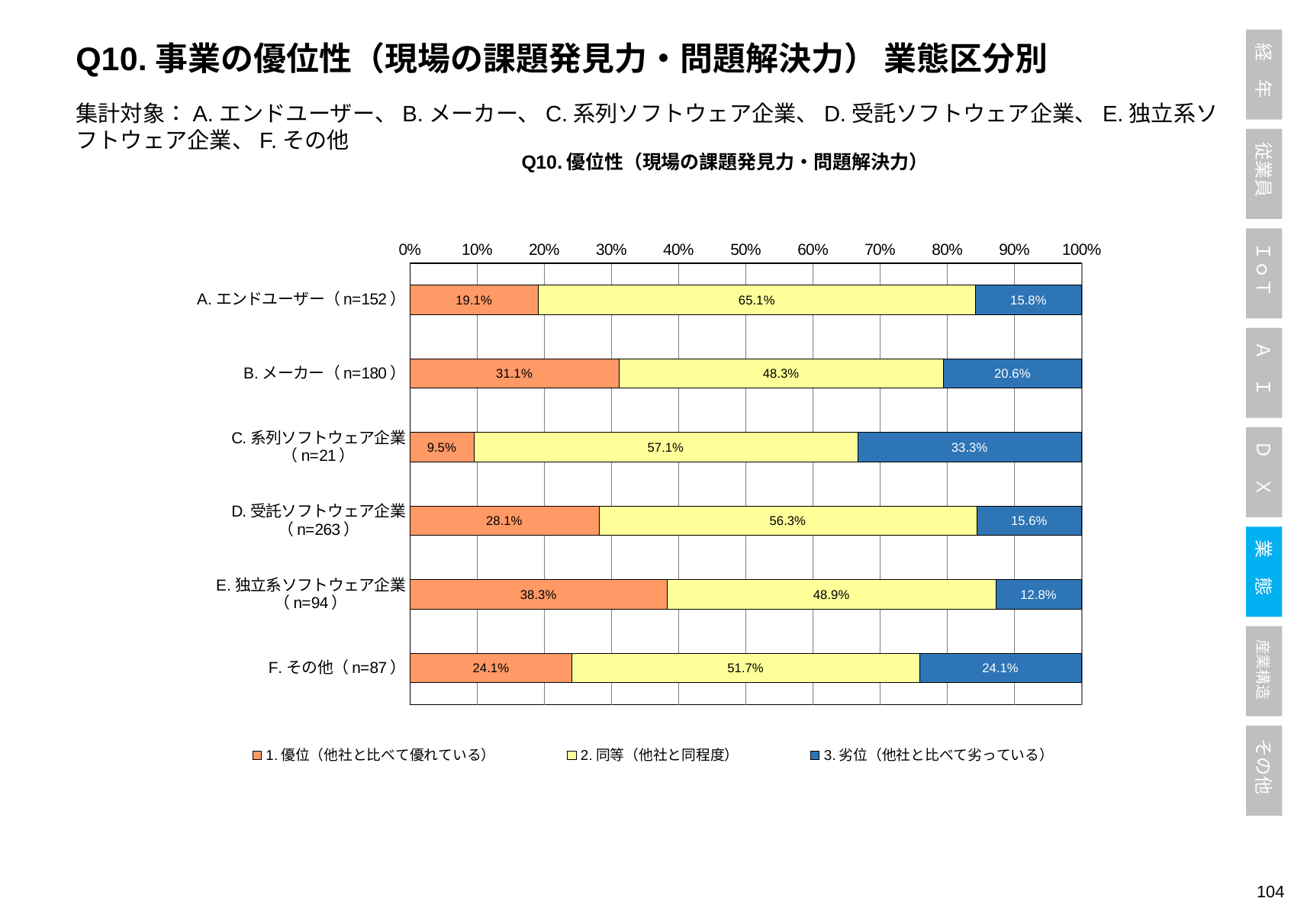

Q10.事業の優位性（現場の課題発見力・問題解決力） 業態区分別
集計対象：A.エンドユーザー、B.メーカー、C.系列ソフトウェア企業、D.受託ソフトウェア企業、E.独立系ソフトウェア企業、F.その他

### Chart: Q10.優位性（現場の課題発見力・問題解決力）

| Category | 1.優位（他社と比べて優れている） | 2.同等（他社と同程度） | 3.劣位（他社と比べて劣っている） |
|---|---|---|---|
| A.エンドユーザー（n=152） | 0.19078947368421054 | 0.6513157894736842 | 0.15789473684210525 |
| B.メーカー（n=180） | 0.3111111111111111 | 0.48333333333333334 | 0.20555555555555555 |
| C.系列ソフトウェア企業（n=21） | 0.09523809523809523 | 0.5714285714285714 | 0.3333333333333333 |
| D.受託ソフトウェア企業（n=263） | 0.2813688212927757 | 0.5627376425855514 | 0.155893536121673 |
| E.独立系ソフトウェア企業（n=94） | 0.3829787234042553 | 0.48936170212765956 | 0.1276595744680851 |
| F.その他（n=87） | 0.2413793103448276 | 0.5172413793103449 | 0.2413793103448276 |
104